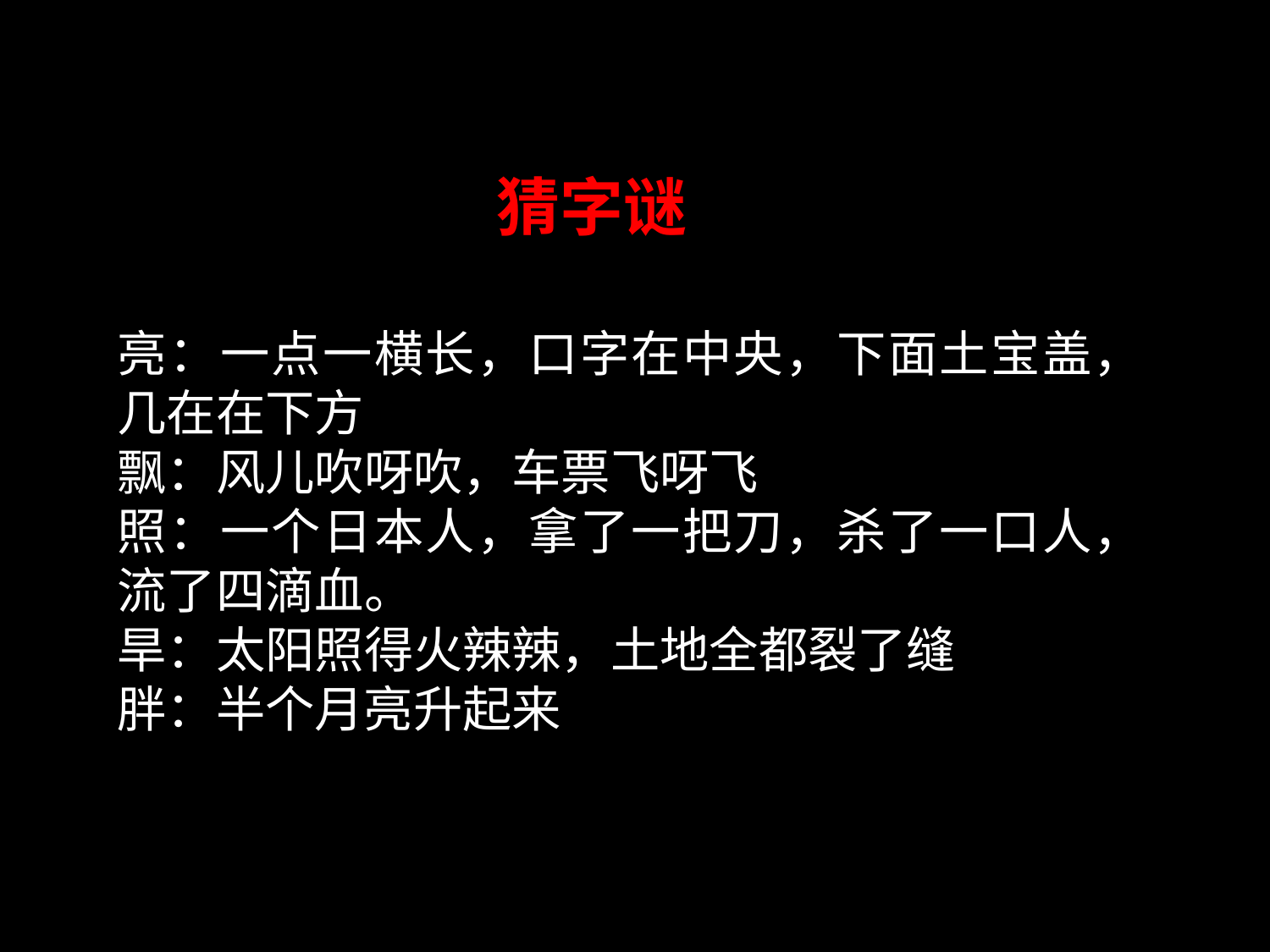

猜字谜
亮：一点一横长，口字在中央，下面土宝盖，几在在下方
飘：风儿吹呀吹，车票飞呀飞
照：一个日本人，拿了一把刀，杀了一口人，流了四滴血。
旱：太阳照得火辣辣，土地全都裂了缝
胖：半个月亮升起来